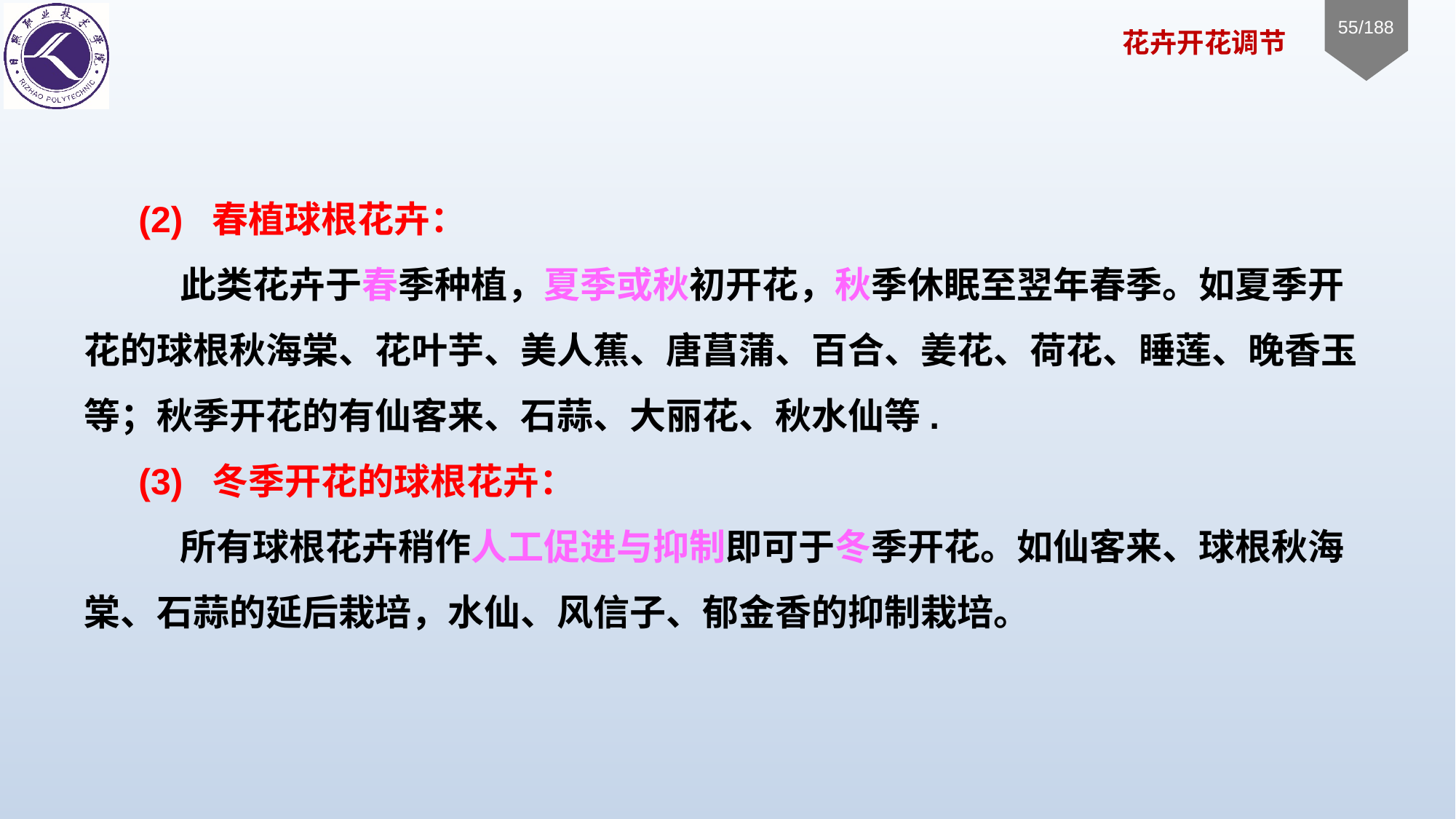

(2)  春植球根花卉：
    此类花卉于春季种植，夏季或秋初开花，秋季休眠至翌年春季。如夏季开花的球根秋海棠、花叶芋、美人蕉、唐菖蒲、百合、姜花、荷花、睡莲、晚香玉等；秋季开花的有仙客来、石蒜、大丽花、秋水仙等.
(3)  冬季开花的球根花卉：
    所有球根花卉稍作人工促进与抑制即可于冬季开花。如仙客来、球根秋海棠、石蒜的延后栽培，水仙、风信子、郁金香的抑制栽培。